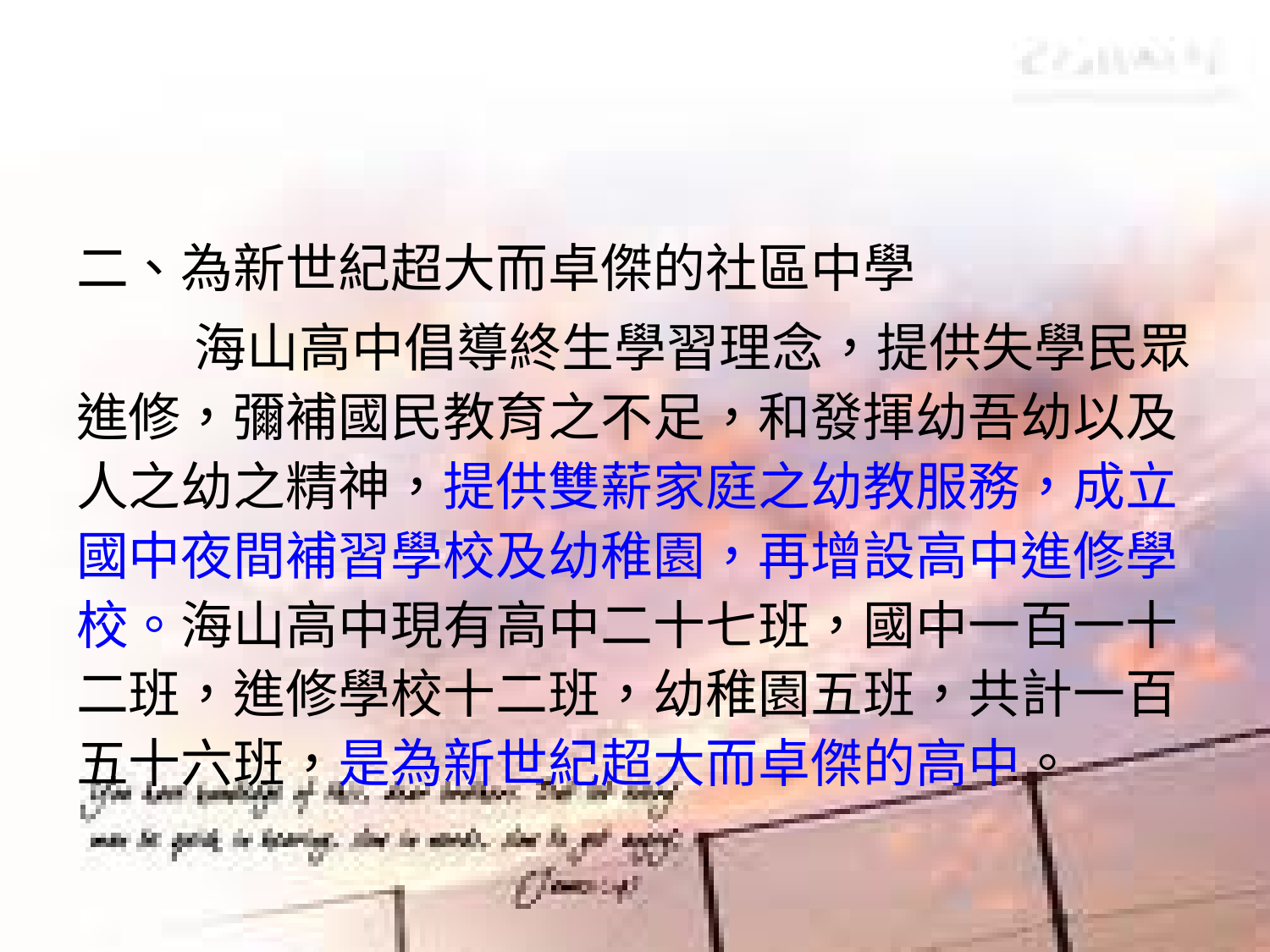

#
二、為新世紀超大而卓傑的社區中學
         海山高中倡導終生學習理念，提供失學民眾進修，彌補國民教育之不足，和發揮幼吾幼以及人之幼之精神，提供雙薪家庭之幼教服務，成立國中夜間補習學校及幼稚園，再增設高中進修學校。海山高中現有高中二十七班，國中一百一十二班，進修學校十二班，幼稚園五班，共計一百五十六班，是為新世紀超大而卓傑的高中。